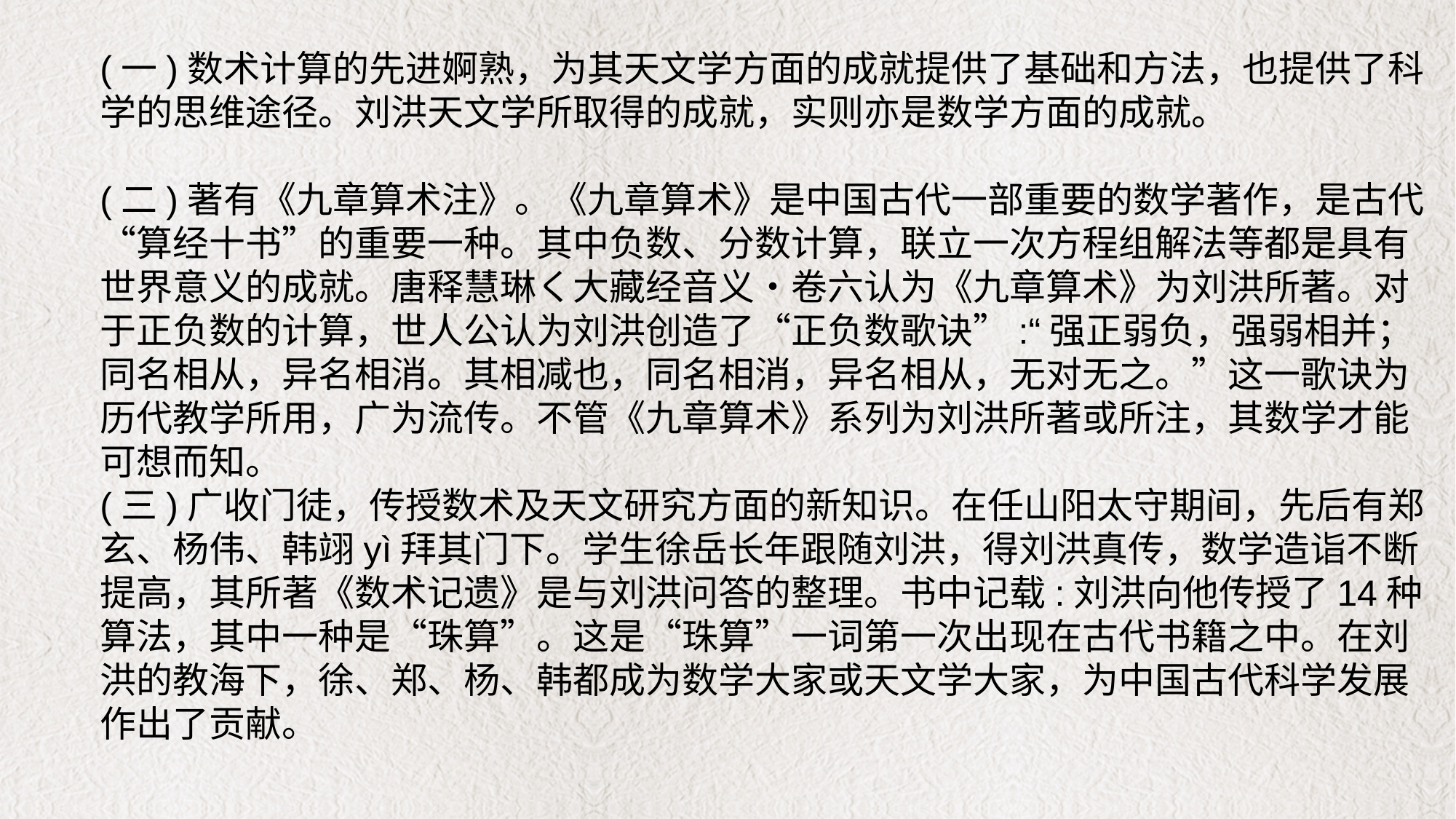

(一)数术计算的先进婀熟，为其天文学方面的成就提供了基础和方法，也提供了科学的思维途径。刘洪天文学所取得的成就，实则亦是数学方面的成就。

(二)著有《九章算术注》。《九章算术》是中国古代一部重要的数学著作，是古代“算经十书”的重要一种。其中负数、分数计算，联立一次方程组解法等都是具有世界意义的成就。唐释慧琳く大藏经音义・卷六认为《九章算术》为刘洪所著。对于正负数的计算，世人公认为刘洪创造了“正负数歌诀”:“强正弱负，强弱相并；同名相从，异名相消。其相减也，同名相消，异名相从，无对无之。”这一歌诀为历代教学所用，广为流传。不管《九章算术》系列为刘洪所著或所注，其数学才能可想而知。
(三)广收门徒，传授数术及天文研究方面的新知识。在任山阳太守期间，先后有郑玄、杨伟、韩翊yì拜其门下。学生徐岳长年跟随刘洪，得刘洪真传，数学造诣不断提高，其所著《数术记遗》是与刘洪问答的整理。书中记载:刘洪向他传授了14种算法，其中一种是“珠算”。这是“珠算”一词第一次出现在古代书籍之中。在刘洪的教海下，徐、郑、杨、韩都成为数学大家或天文学大家，为中国古代科学发展作出了贡献。